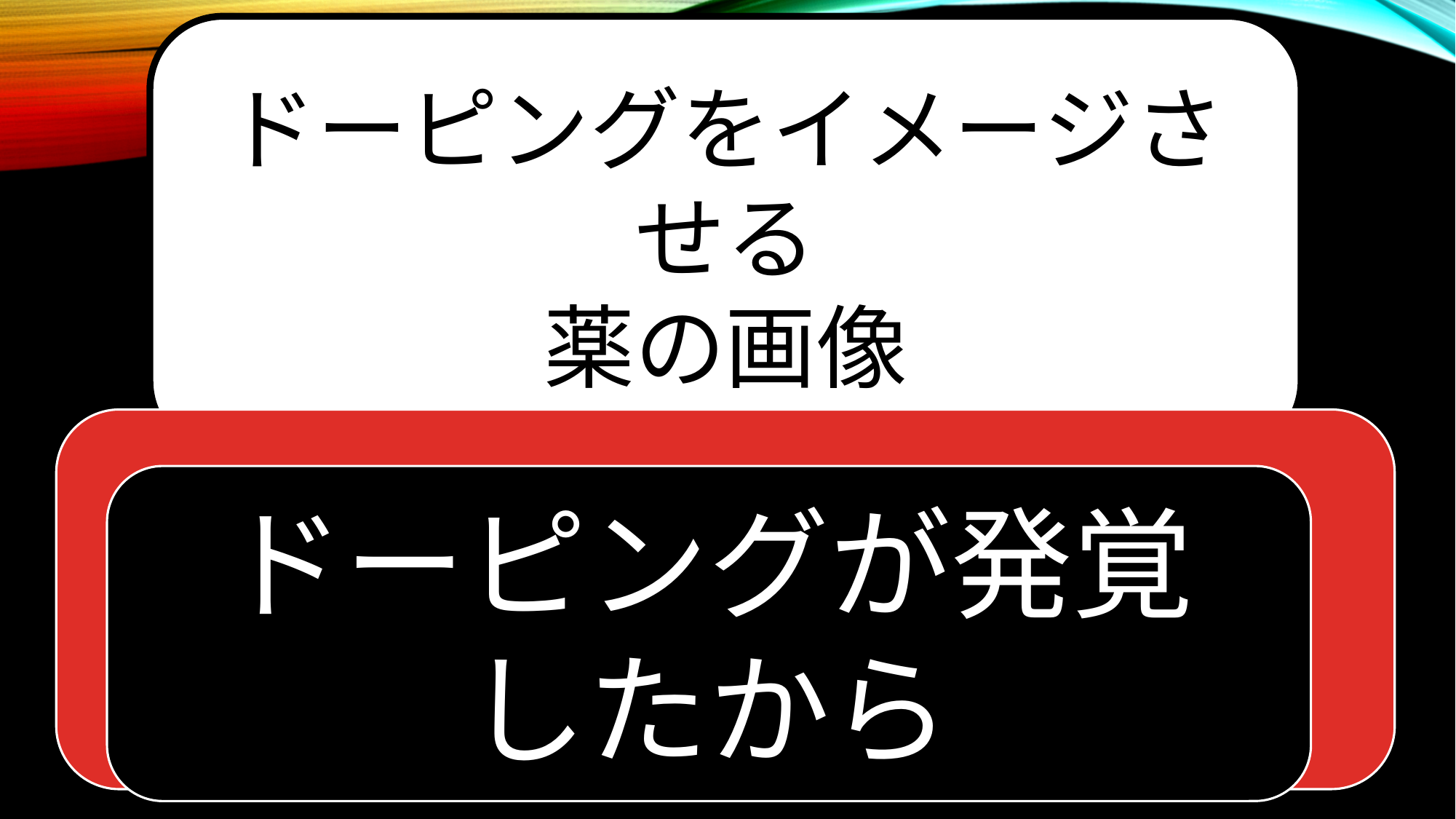

ドーピングをイメージさせる
薬の画像

なぜ
剥奪されたのでしょう？
ドーピングが発覚
したから